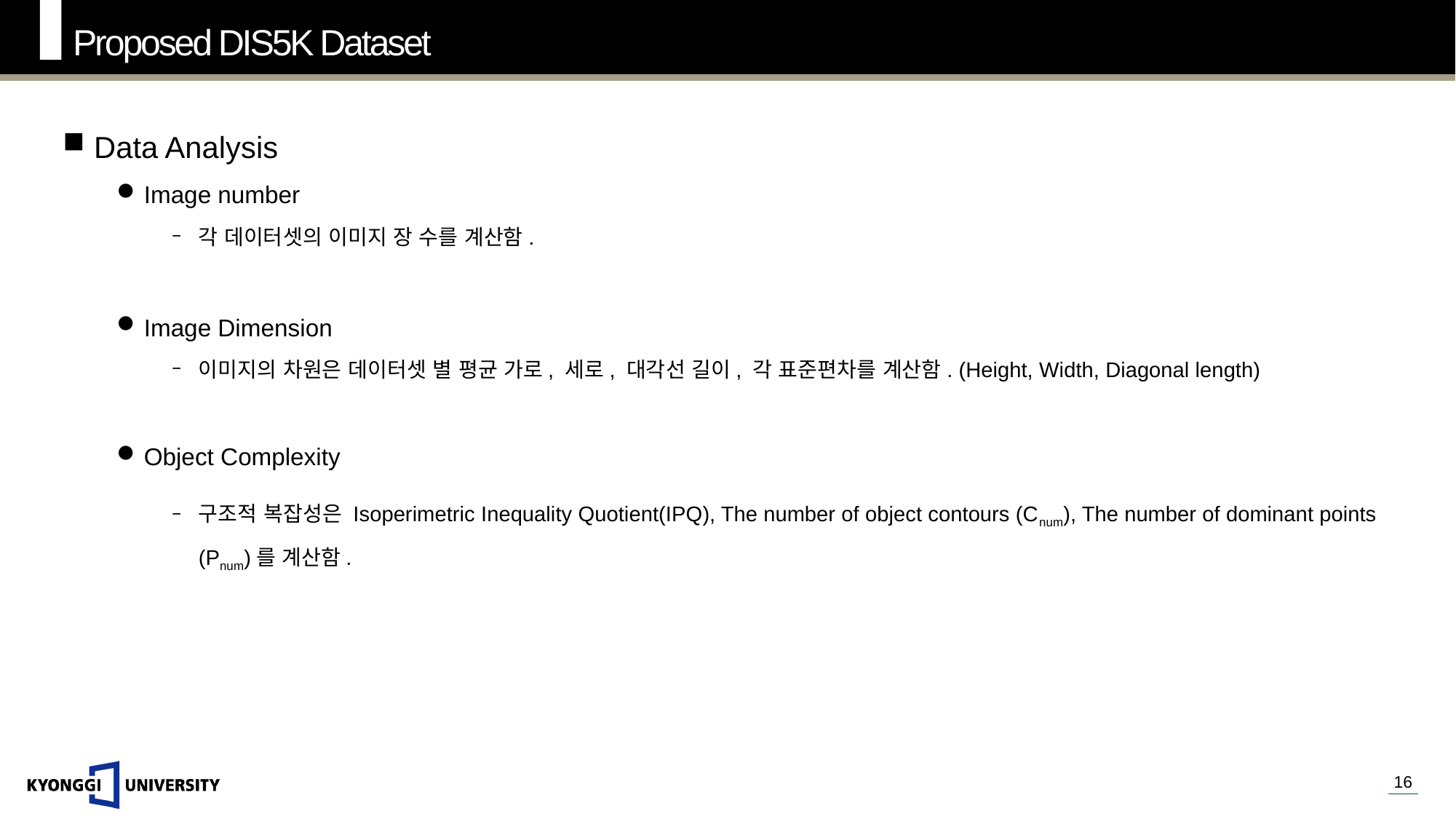

Proposed DIS5K Dataset
Data Analysis
Image number
각 데이터셋의 이미지 장 수를 계산함.

Image Dimension
이미지의 차원은 데이터셋 별 평균 가로, 세로, 대각선 길이, 각 표준편차를 계산함. (Height, Width, Diagonal length)

Object Complexity
구조적 복잡성은 Isoperimetric Inequality Quotient(IPQ), The number of object contours (Cnum), The number of dominant points (Pnum)를 계산함.